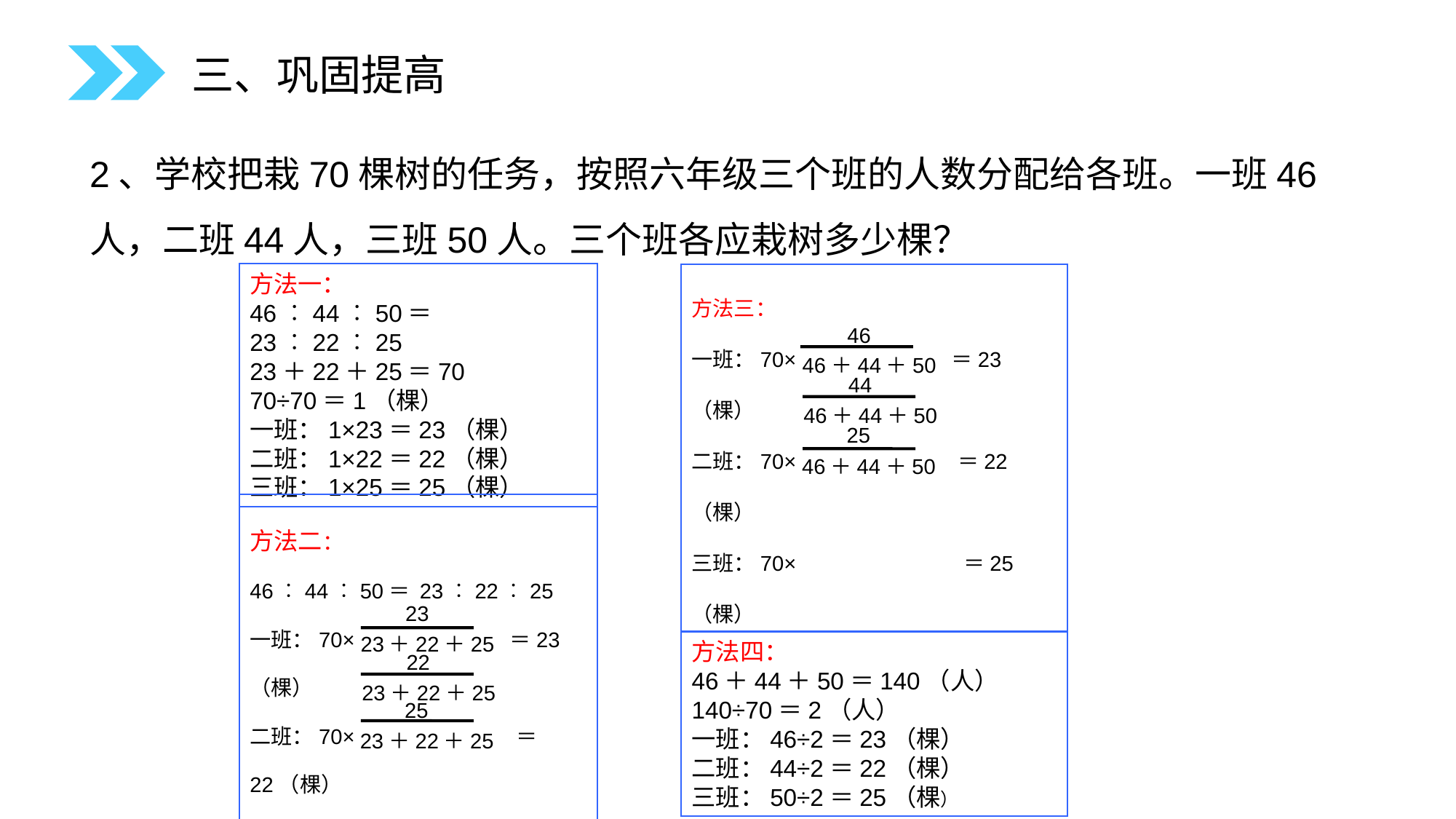

三、巩固提高
2、学校把栽70棵树的任务，按照六年级三个班的人数分配给各班。一班46人，二班44人，三班50人。三个班各应栽树多少棵？
方法一：
46︰44︰50＝ 23︰22︰25
23＋22＋25＝70
70÷70＝1（棵）
一班：1×23＝23（棵）
二班：1×22＝22（棵）
三班：1×25＝25（棵）
方法三：
一班：70×                         ＝23（棵）
二班：70×                          ＝22（棵）
三班：70×                           ＝25（棵）
46

46＋44＋50
44
46＋44＋50

25
46＋44＋50

方法二：
46︰44︰50＝ 23︰22︰25
一班：70×                         ＝23（棵）
二班：70×                          ＝22（棵）
三班：70×                          ＝25（棵）
23
23＋22＋25

22
23＋22＋25

25

23＋22＋25
方法四：
46＋44＋50＝140（人）
140÷70＝2（人）
一班：46÷2＝23（棵）
二班：44÷2＝22（棵）
三班：50÷2＝25（棵）